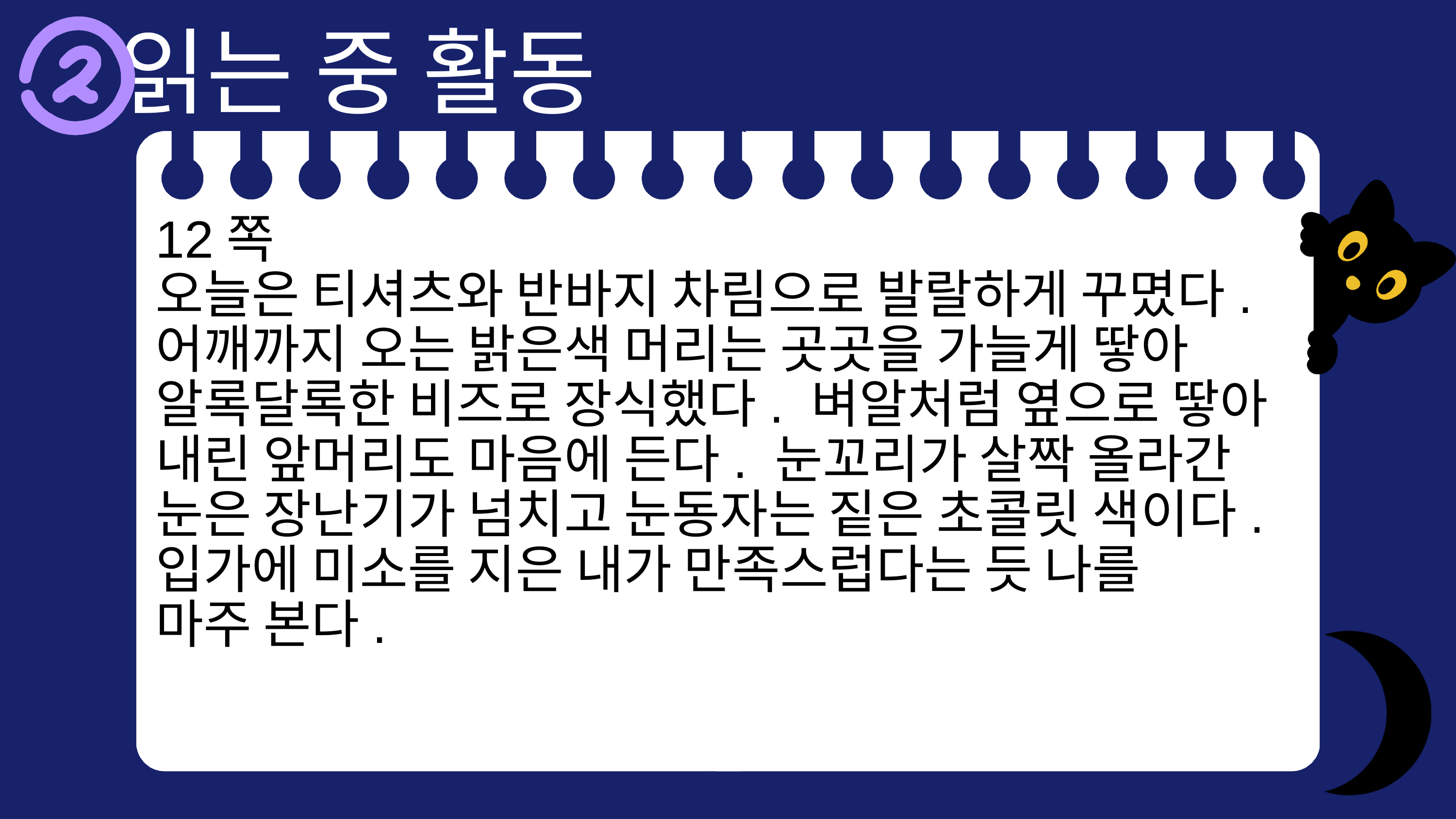

읽는 중 활동

12쪽
오늘은 티셔츠와 반바지 차림으로 발랄하게 꾸몄다. 어깨까지 오는 밝은색 머리는 곳곳을 가늘게 땋아
알록달록한 비즈로 장식했다. 벼알처럼 옆으로 땋아 내린 앞머리도 마음에 든다. 눈꼬리가 살짝 올라간 눈은 장난기가 넘치고 눈동자는 짙은 초콜릿 색이다. 입가에 미소를 지은 내가 만족스럽다는 듯 나를
마주 본다.